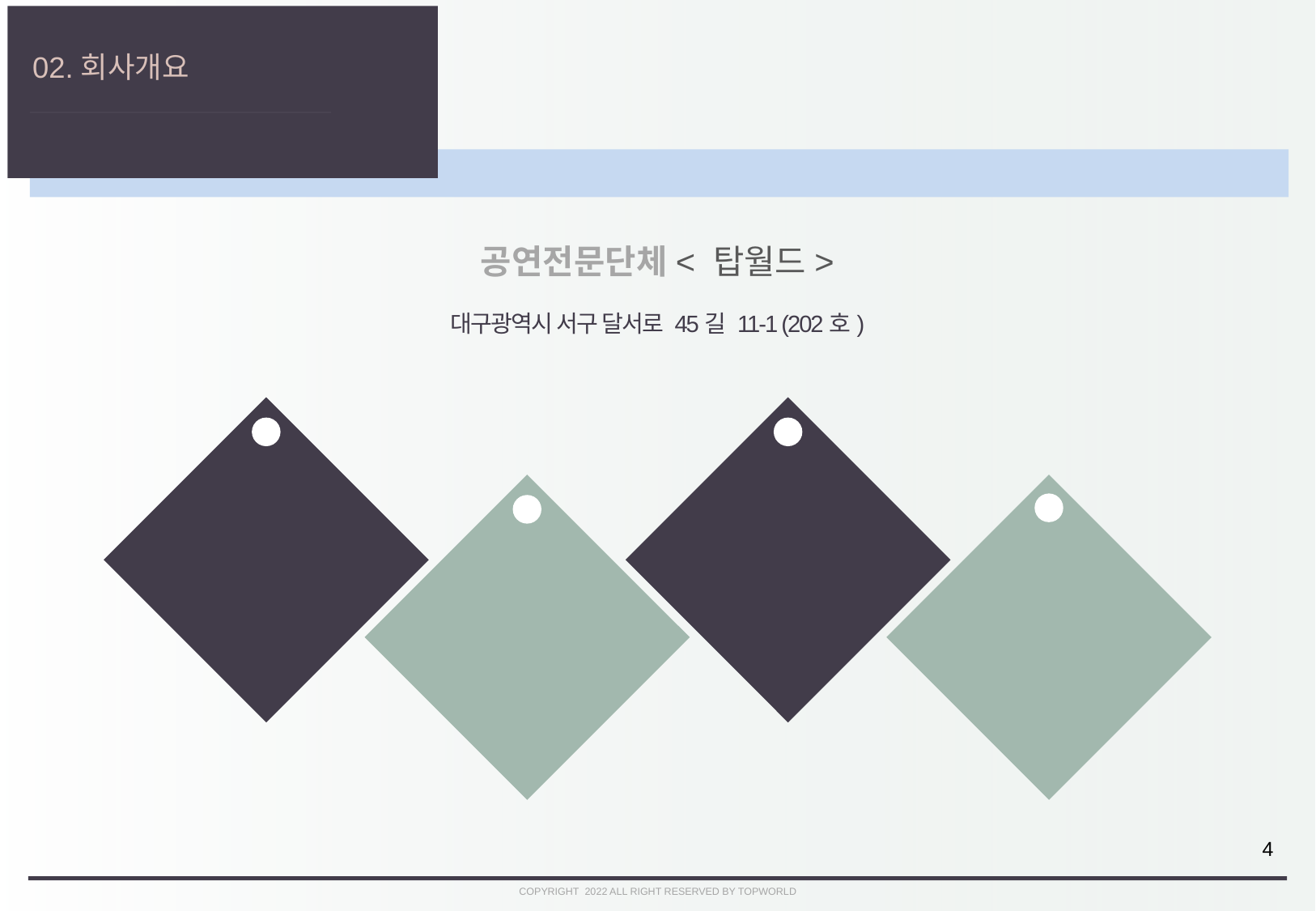

02.회사개요

공연전문단체< 탑월드>

대구광역시 서구 달서로 45길 11-1 (202호)

업태/종목
예술, 스포츠
여가관련 서비스업
대표
이 진 기
주요사업영역
공연기획 및 진행
문화컨텐츠 개발
개업연월일
2020년 11월 02일
4

COPYRIGHT  2022 ALL RIGHT RESERVED BY TOPWORLD